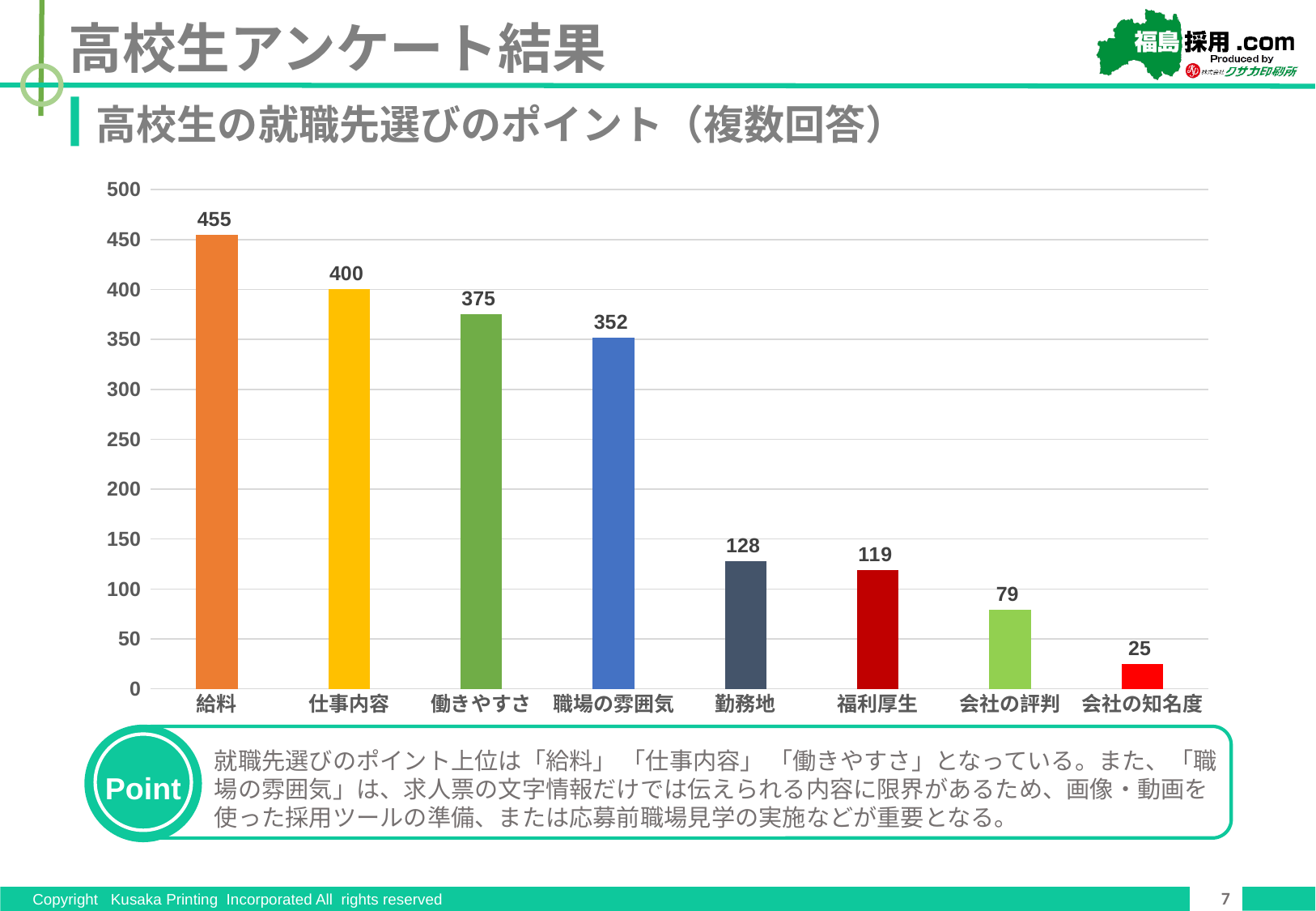

高校生アンケート結果
高校生の就職先選びのポイント（複数回答）

### Chart

| Category |  |
|---|---|
| 給料 | 455.0 |
| 仕事内容 | 400.0 |
| 働きやすさ | 375.0 |
| 職場の雰囲気 | 352.0 |
| 勤務地 | 128.0 |
| 福利厚生 | 119.0 |
| 会社の評判 | 79.0 |
| 会社の知名度 | 25.0 |

就職先選びのポイント上位は「給料」 「仕事内容」 「働きやすさ」となっている。また、「職場の雰囲気」は、求人票の文字情報だけでは伝えられる内容に限界があるため、画像・動画を使った採用ツールの準備、または応募前職場見学の実施などが重要となる。
Point